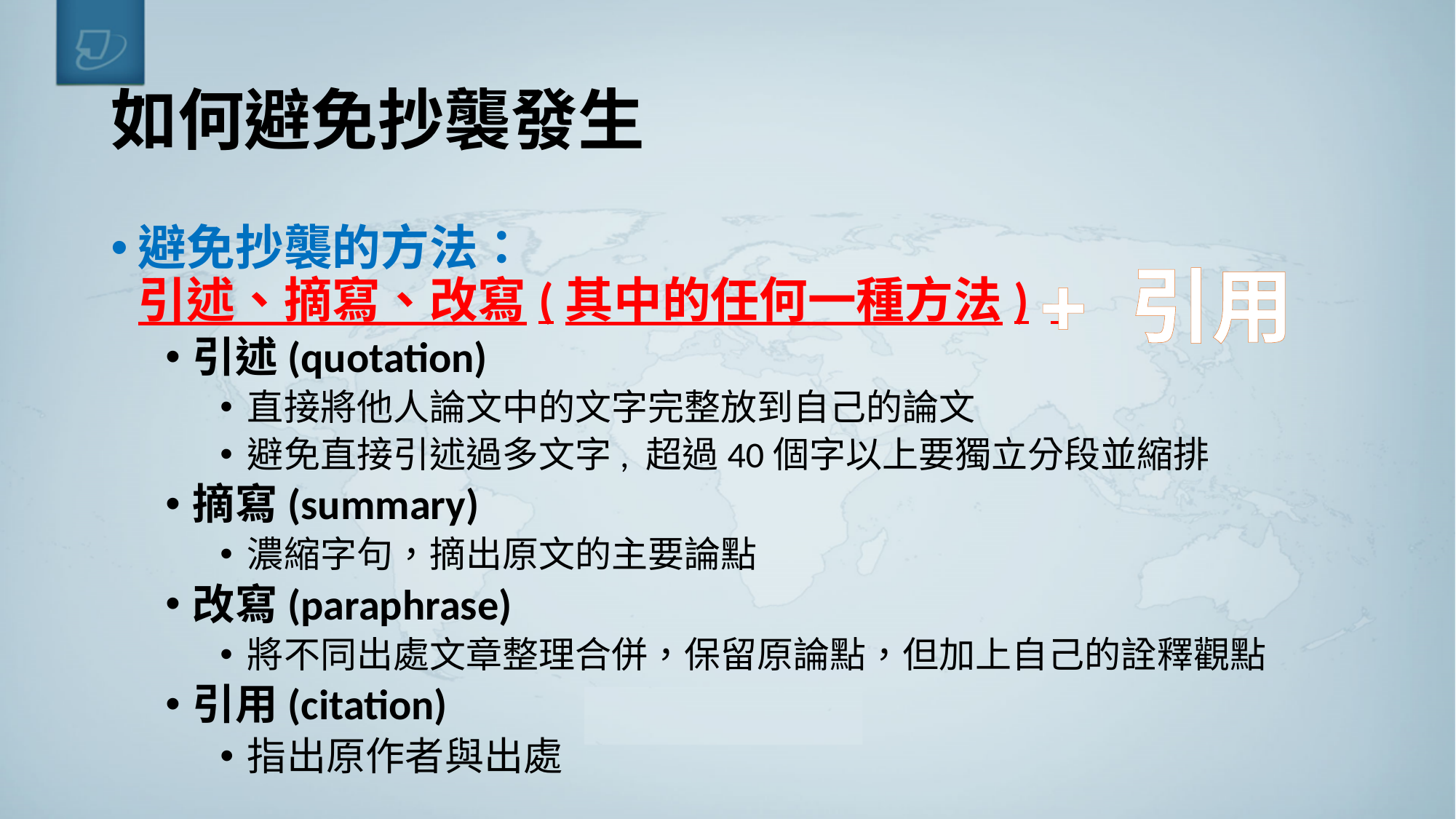

# 如何避免抄襲發生
避免抄襲的方法：
引述、摘寫、改寫(其中的任何一種方法)
引述(quotation)
直接將他人論文中的文字完整放到自己的論文
避免直接引述過多文字, 超過40個字以上要獨立分段並縮排
摘寫(summary)
濃縮字句，摘出原文的主要論點
改寫(paraphrase)
將不同出處文章整理合併，保留原論點，但加上自己的詮釋觀點
引用(citation)
指出原作者與出處

+ 引用